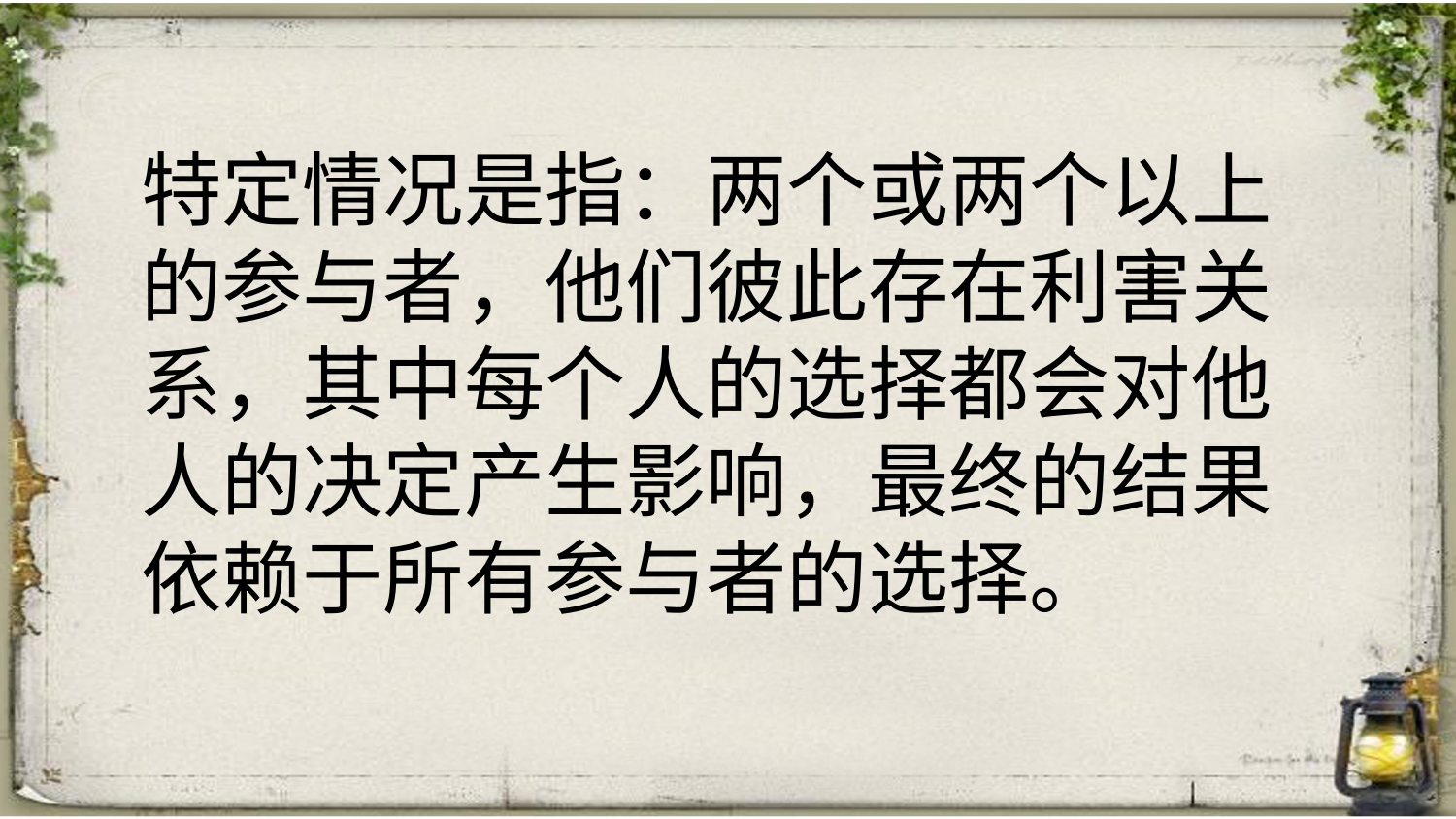

特定情况是指：两个或两个以上的参与者，他们彼此存在利害关系，其中每个人的选择都会对他人的决定产生影响，最终的结果依赖于所有参与者的选择。